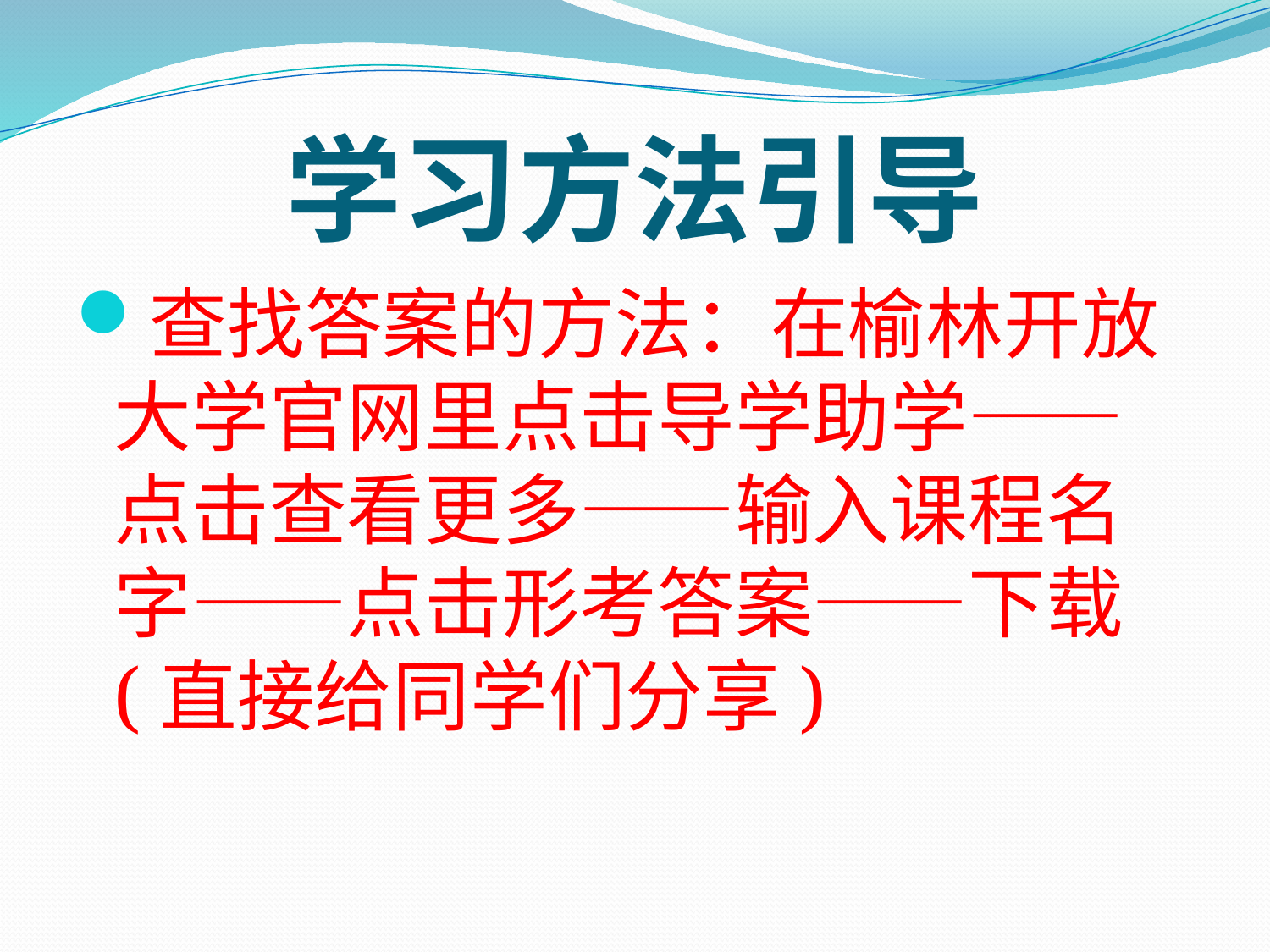

# 学习方法引导
查找答案的方法：在榆林开放大学官网里点击导学助学――点击查看更多――输入课程名字――点击形考答案――下载(直接给同学们分享)